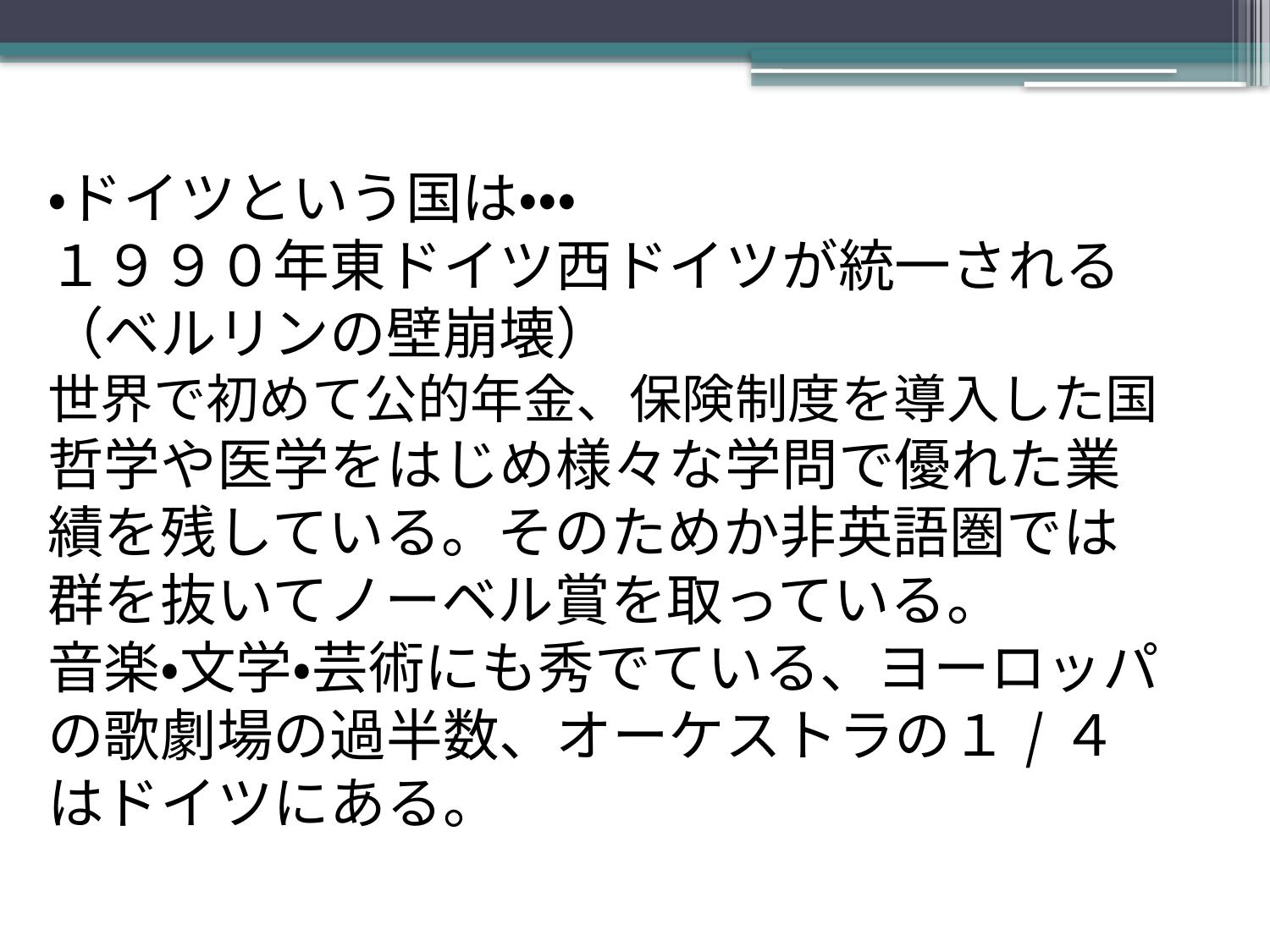

・ドイツという国は・・・
１９９０年東ドイツ西ドイツが統一される（ベルリンの壁崩壊）
世界で初めて公的年金、保険制度を導入した国
哲学や医学をはじめ様々な学問で優れた業績を残している。そのためか非英語圏では群を抜いてノーベル賞を取っている。
音楽・文学・芸術にも秀でている、ヨーロッパの歌劇場の過半数、オーケストラの１/４はドイツにある。